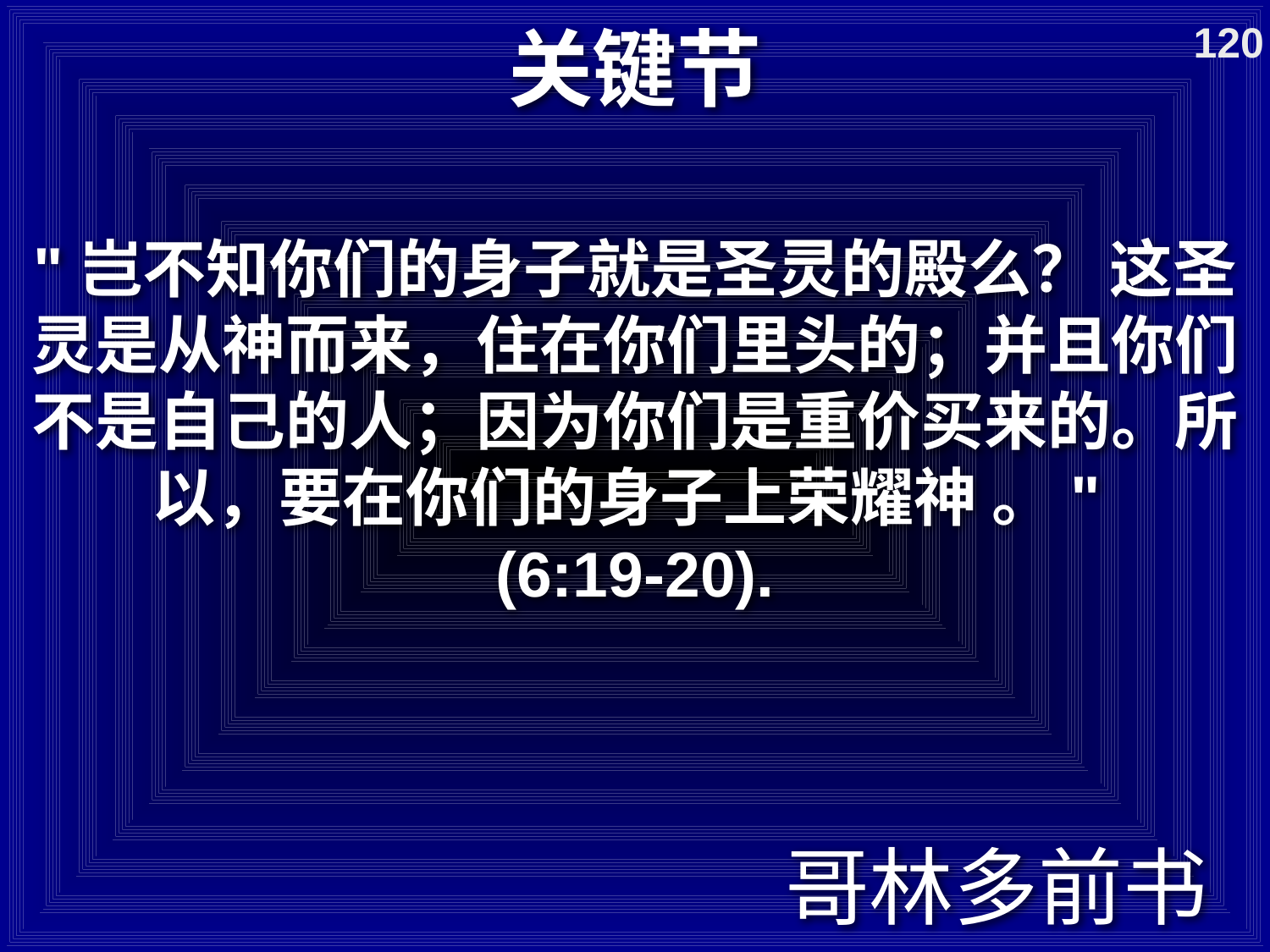

# 关键节
120

"岂不知你们的身子就是圣灵的殿么？ 这圣灵是从神而来，住在你们里头的；并且你们不是自己的人；因为你们是重价买来的。所以，要在你们的身子上荣耀神 。"
(6:19-20).
哥林多前书